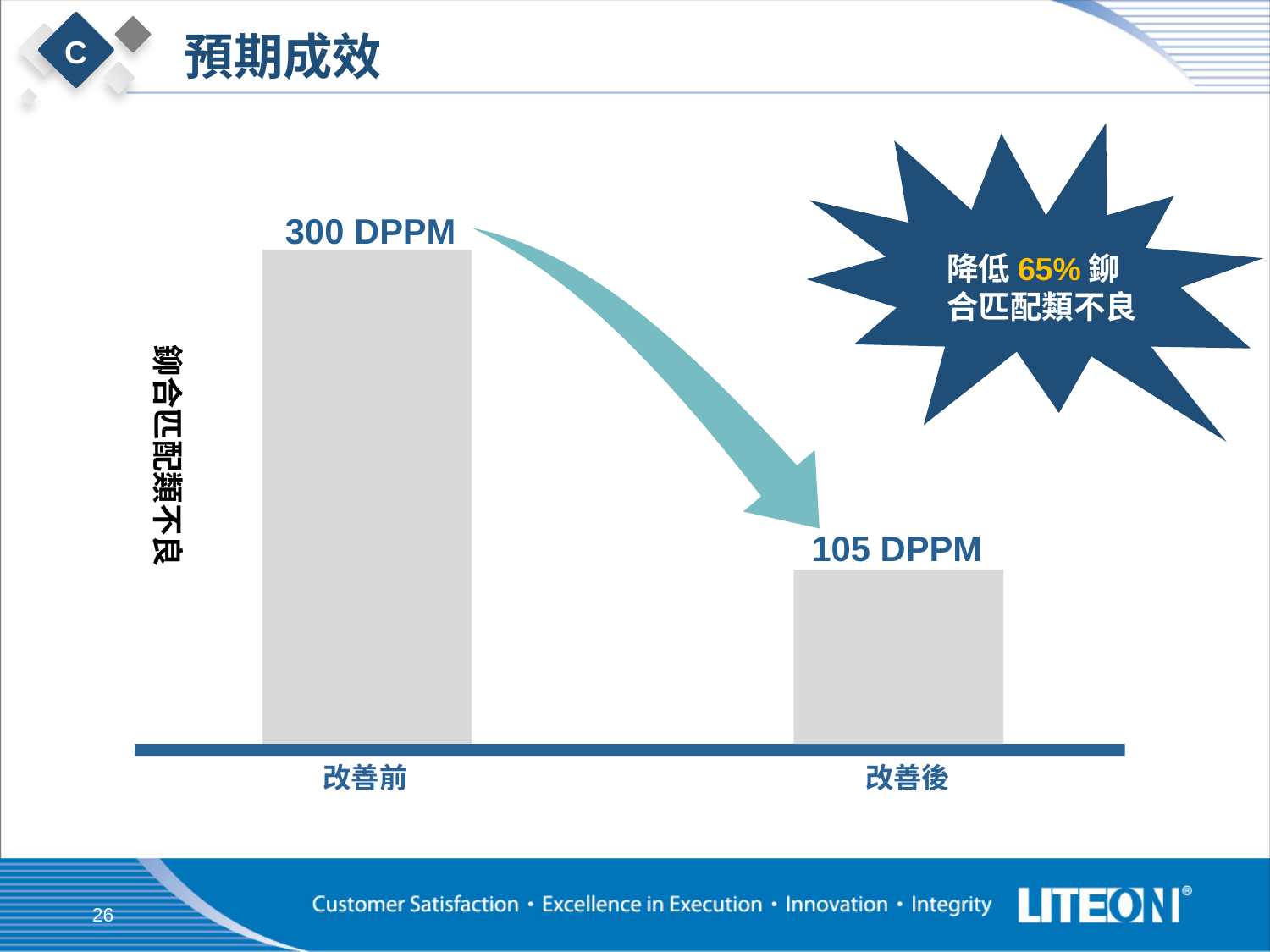

預期成效

C

降低65%鉚合匹配類不良
300 DPPM

鉚合匹配類不良
105 DPPM

改善前
改善後

26